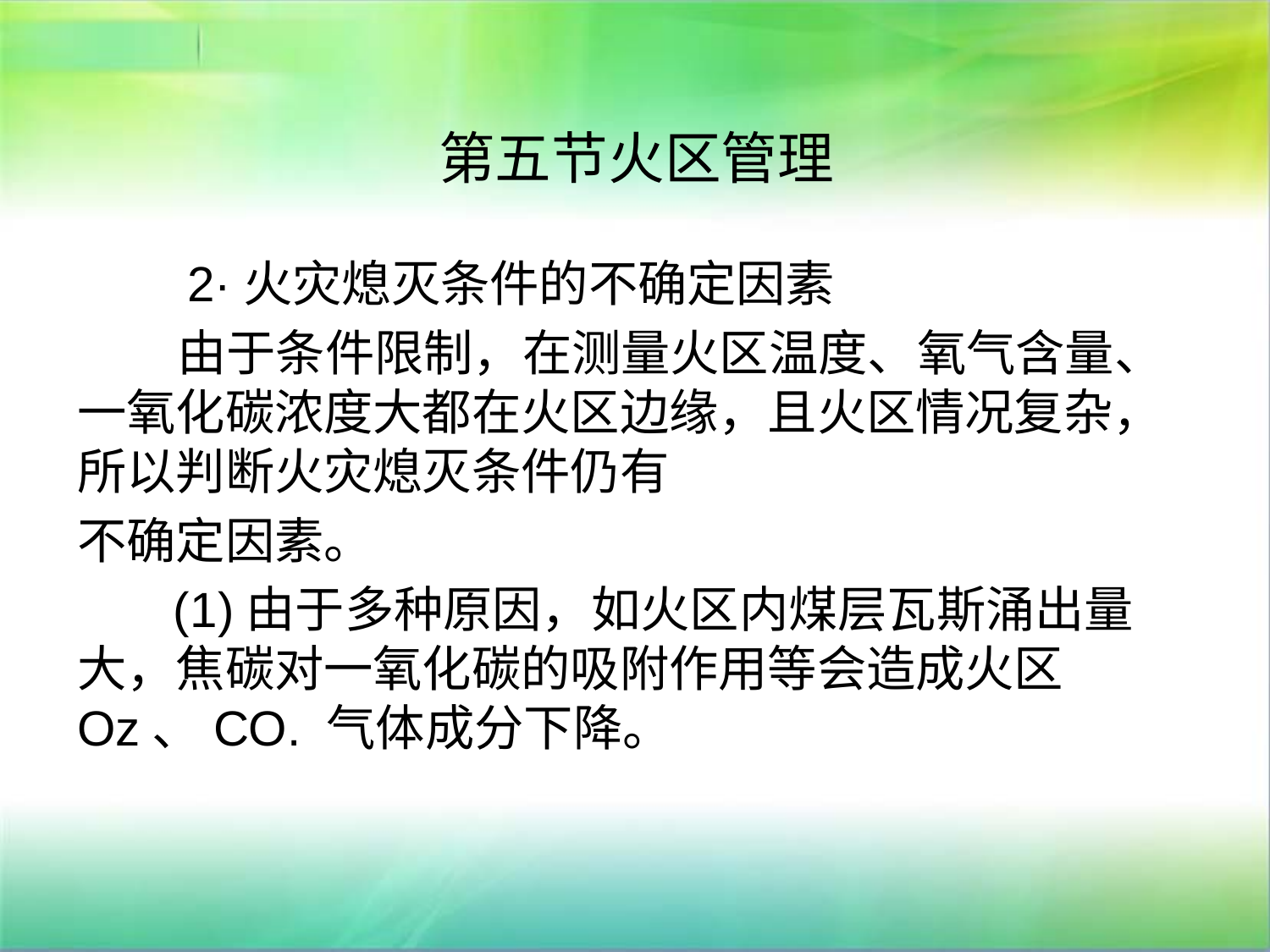

# 第五节火区管理
        2·火灾熄灭条件的不确定因素
        由于条件限制，在测量火区温度、氧气含量、一氧化碳浓度大都在火区边缘，且火区情况复杂，所以判断火灾熄灭条件仍有
不确定因素。
       (1)由于多种原因，如火区内煤层瓦斯涌出量大，焦碳对一氧化碳的吸附作用等会造成火区Oz、CO. 气体成分下降。